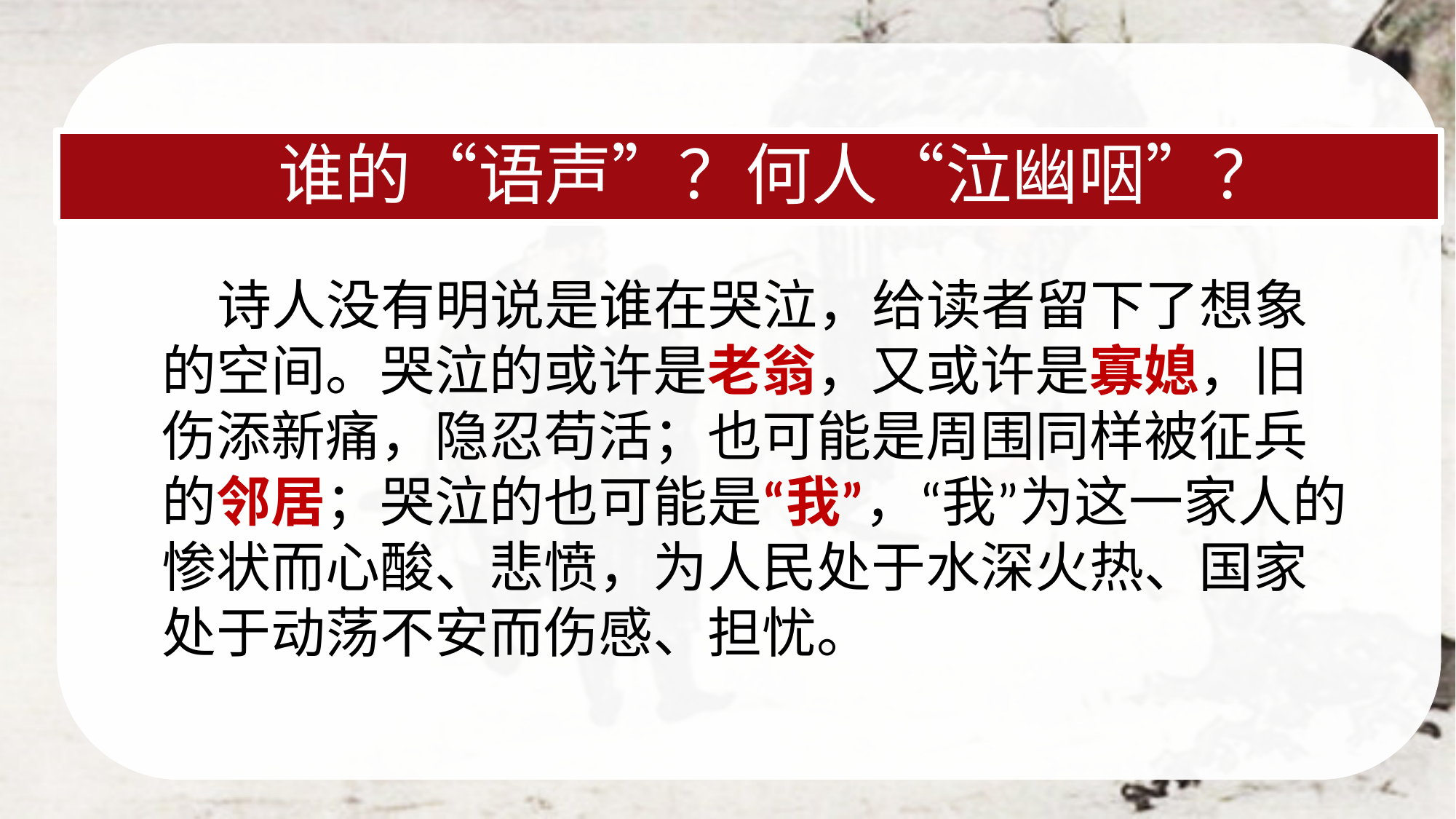

谁的“语声”？何人“泣幽咽”？

    诗人没有明说是谁在哭泣，给读者留下了想象的空间。哭泣的或许是老翁，又或许是寡媳，旧伤添新痛，隐忍苟活；也可能是周围同样被征兵的邻居；哭泣的也可能是“我”，“我”为这一家人的惨状而心酸、悲愤，为人民处于水深火热、国家处于动荡不安而伤感、担忧。